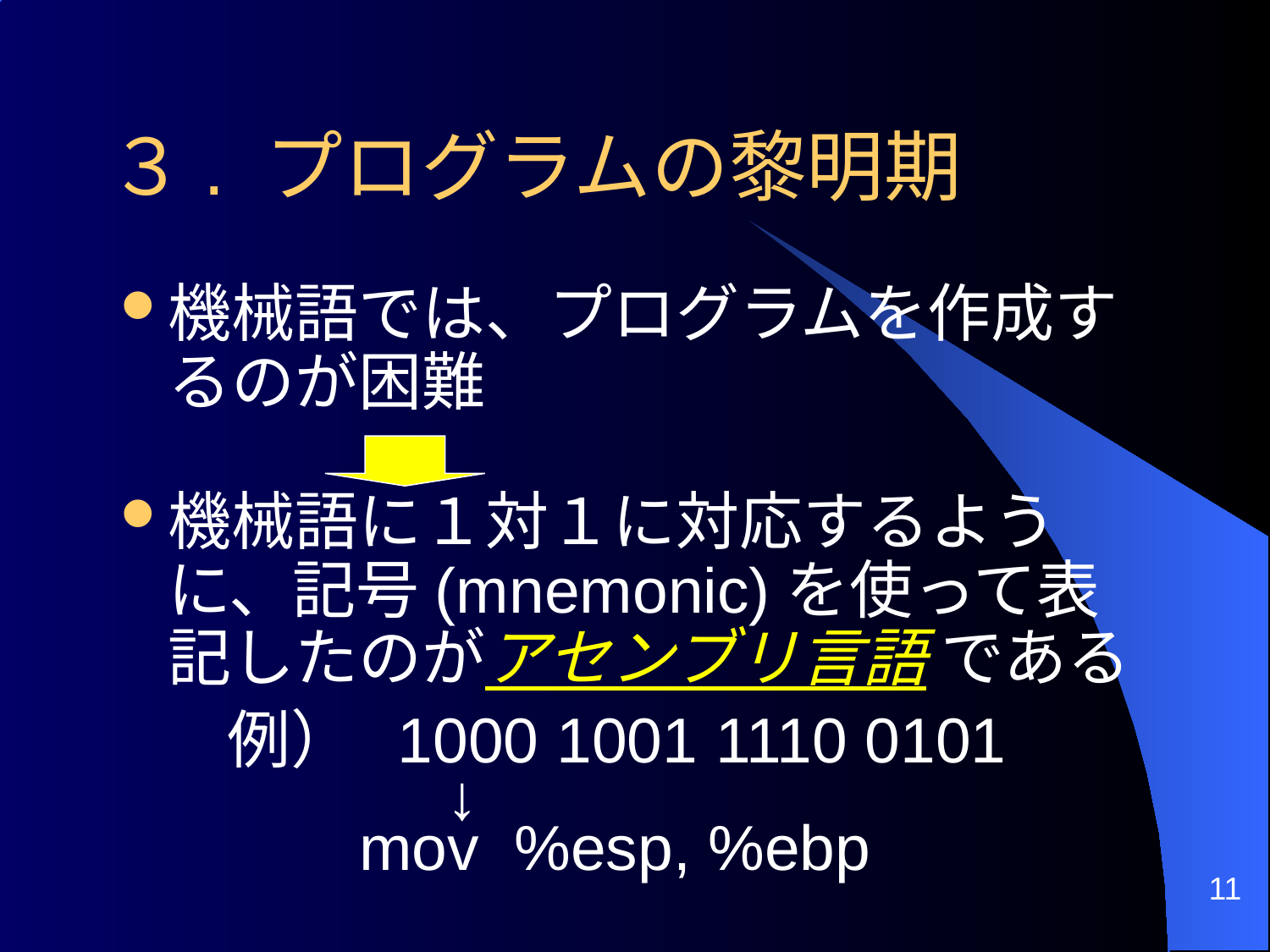

# ３. プログラムの黎明期
機械語では、プログラムを作成するのが困難

機械語に１対１に対応するように、記号(mnemonic)を使って表記したのがアセンブリ言語 である
  例）  1000 1001 1110 0101
               ↓
          mov  %esp, %ebp

11